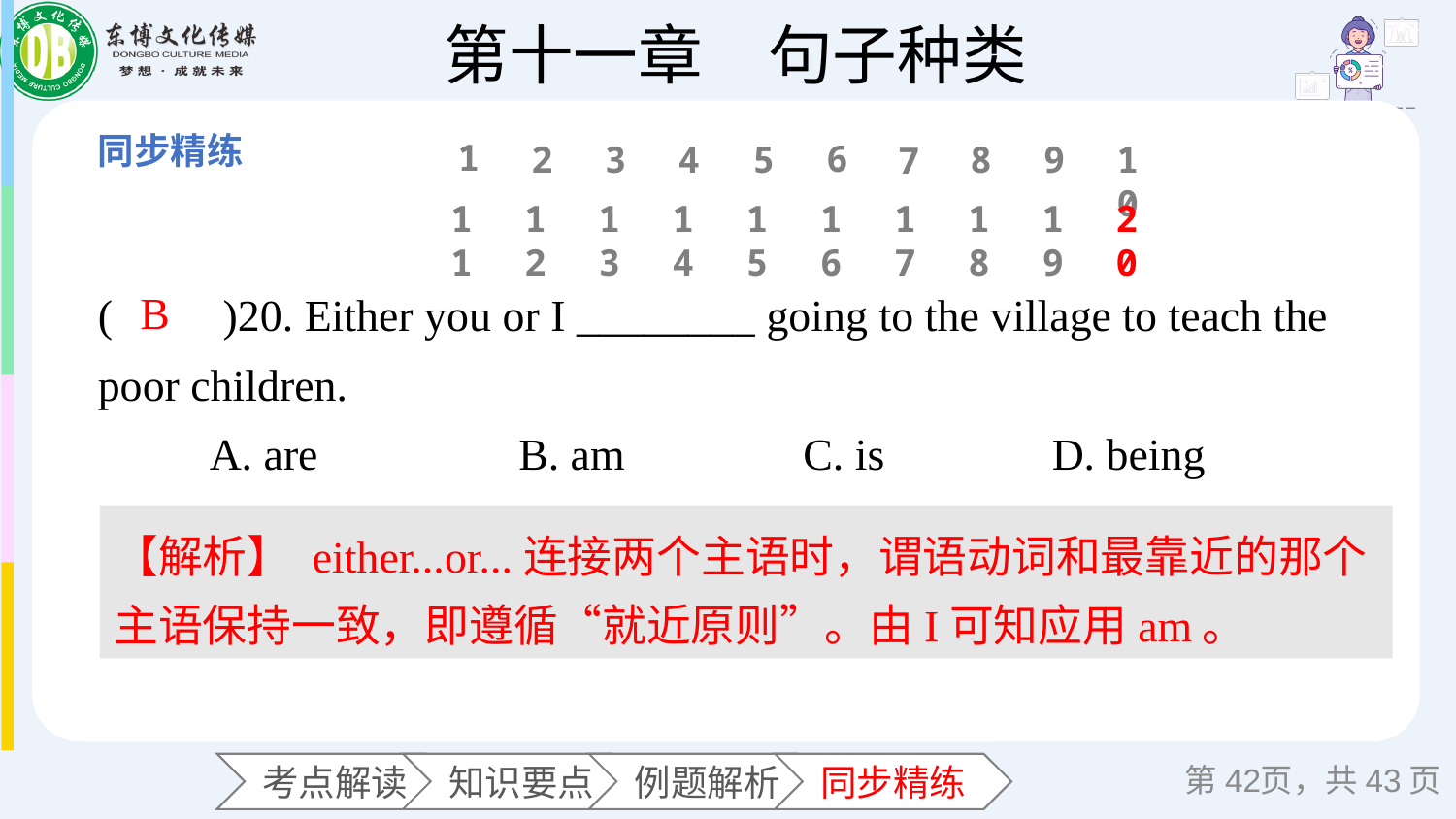

1
6
2
3
4
5
8
9
10
7
11
12
13
14
15
16
17
18
19
20
(　　)20. Either you or I ________ going to the village to teach the poor children.
          A. are                  B. am                C. is               D. being
B
【解析】 either...or...连接两个主语时，谓语动词和最靠近的那个主语保持一致，即遵循“就近原则”。由I可知应用am。
第42页，共43页